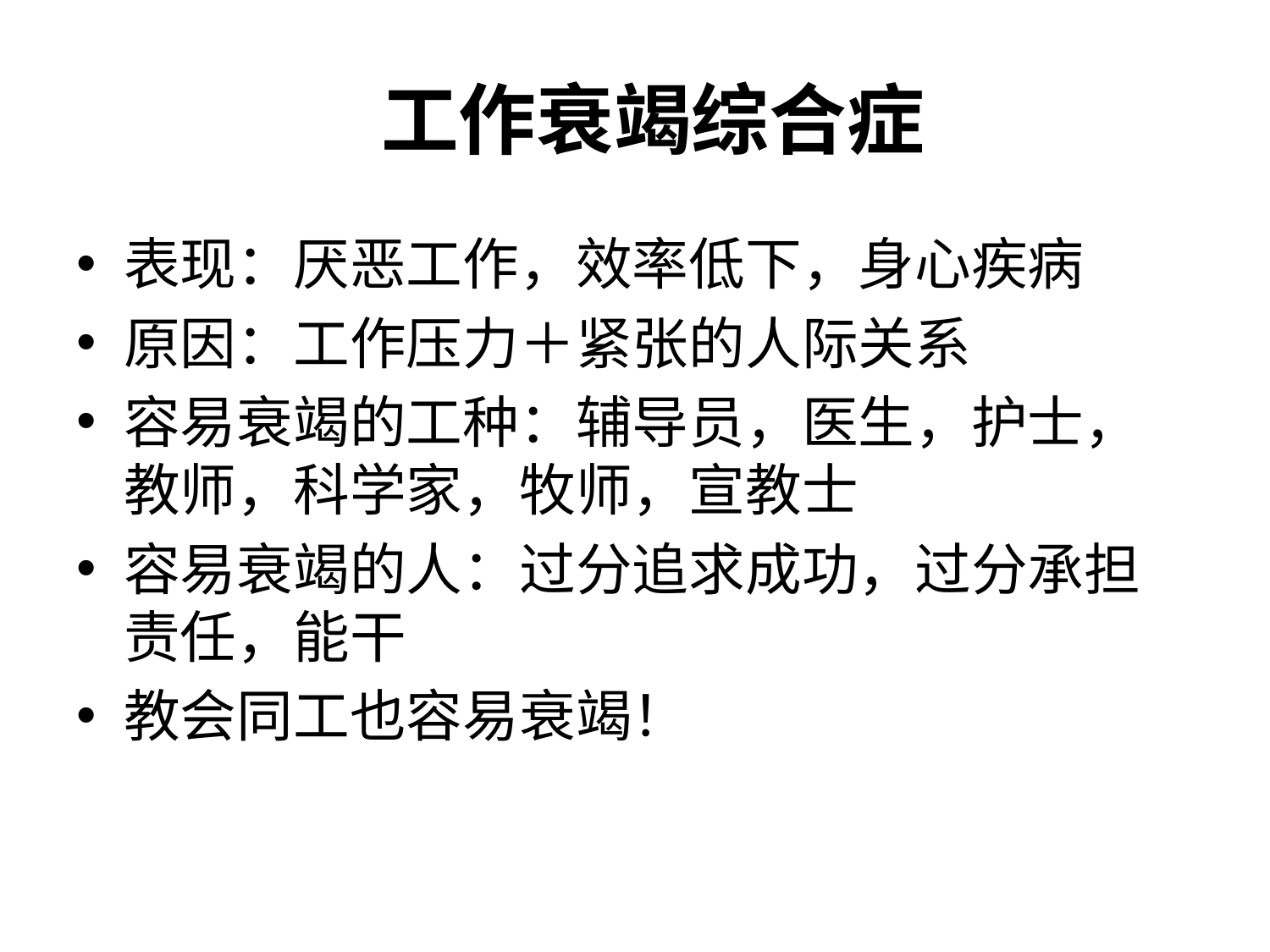

# 工作衰竭综合症
表现：厌恶工作，效率低下，身心疾病
原因：工作压力＋紧张的人际关系
容易衰竭的工种：辅导员，医生，护士，教师，科学家，牧师，宣教士
容易衰竭的人：过分追求成功，过分承担责任，能干
教会同工也容易衰竭！